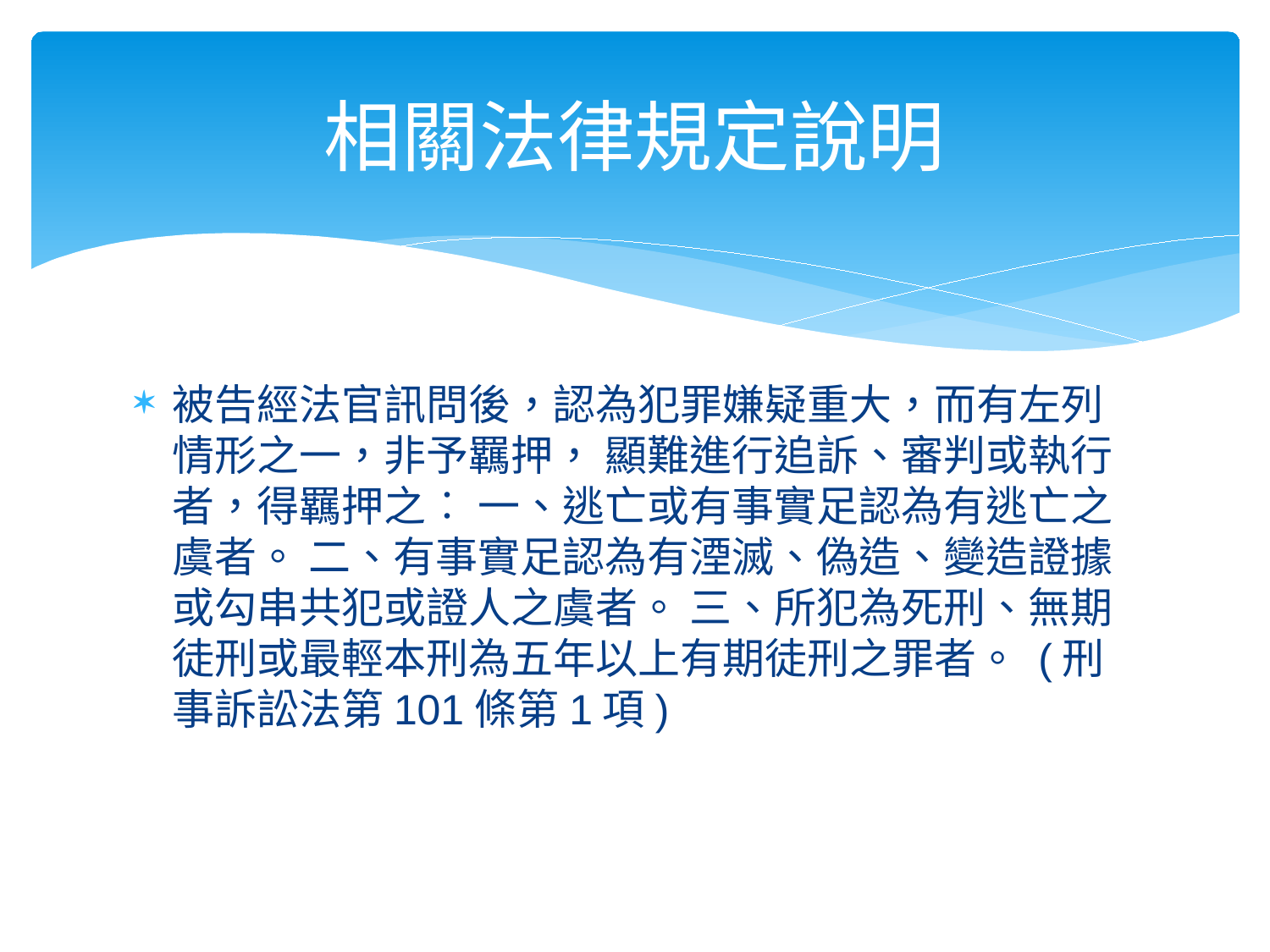

# 相關法律規定說明
被告經法官訊問後，認為犯罪嫌疑重大，而有左列情形之一，非予羈押， 顯難進行追訴、審判或執行者，得羈押之︰ 一、逃亡或有事實足認為有逃亡之虞者。 二、有事實足認為有湮滅、偽造、變造證據或勾串共犯或證人之虞者。 三、所犯為死刑、無期徒刑或最輕本刑為五年以上有期徒刑之罪者。 (刑事訴訟法第101條第1項)